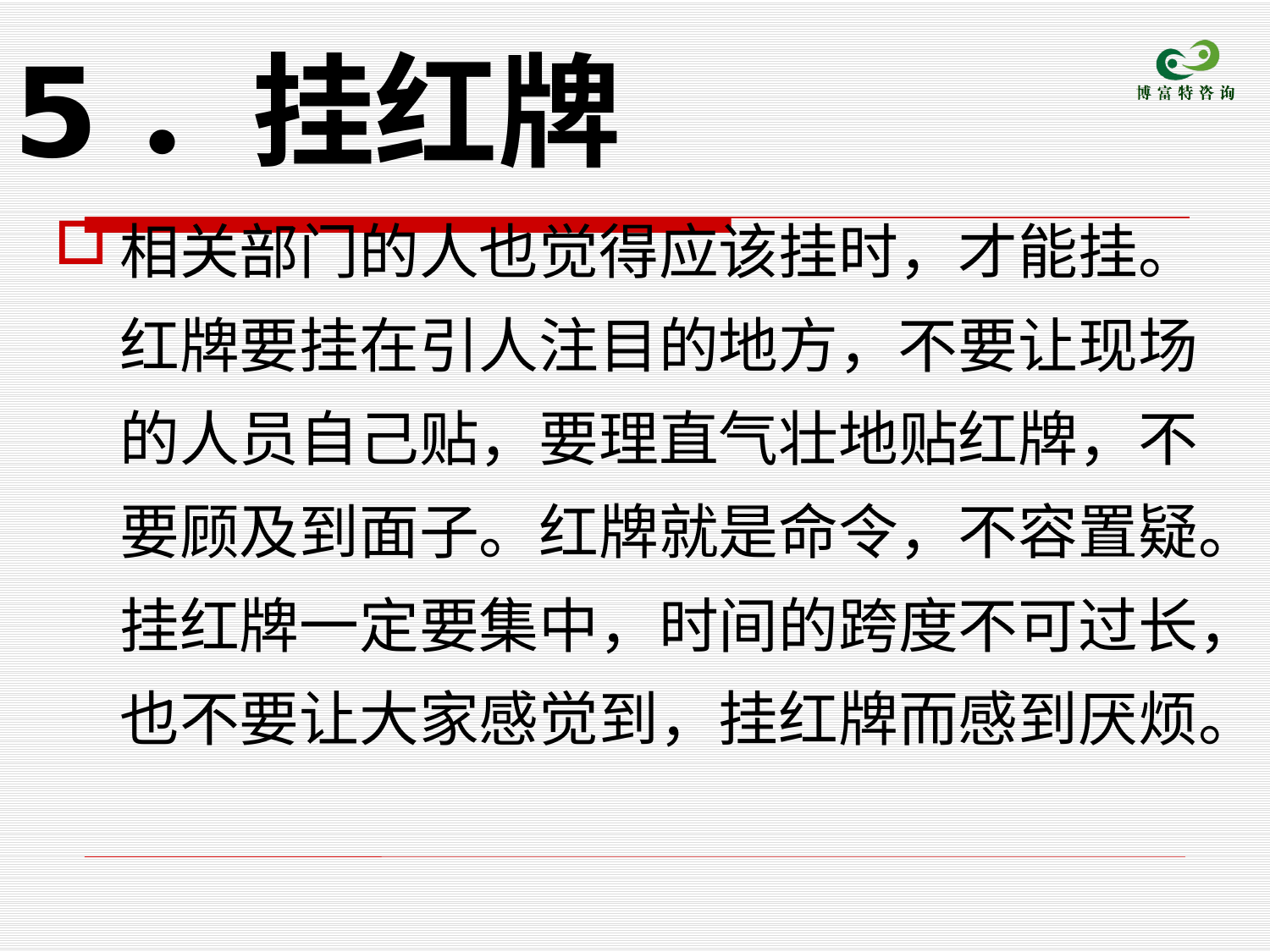

# 5．挂红牌
相关部门的人也觉得应该挂时，才能挂。红牌要挂在引人注目的地方，不要让现场的人员自己贴，要理直气壮地贴红牌，不要顾及到面子。红牌就是命令，不容置疑。挂红牌一定要集中，时间的跨度不可过长，也不要让大家感觉到，挂红牌而感到厌烦。
490